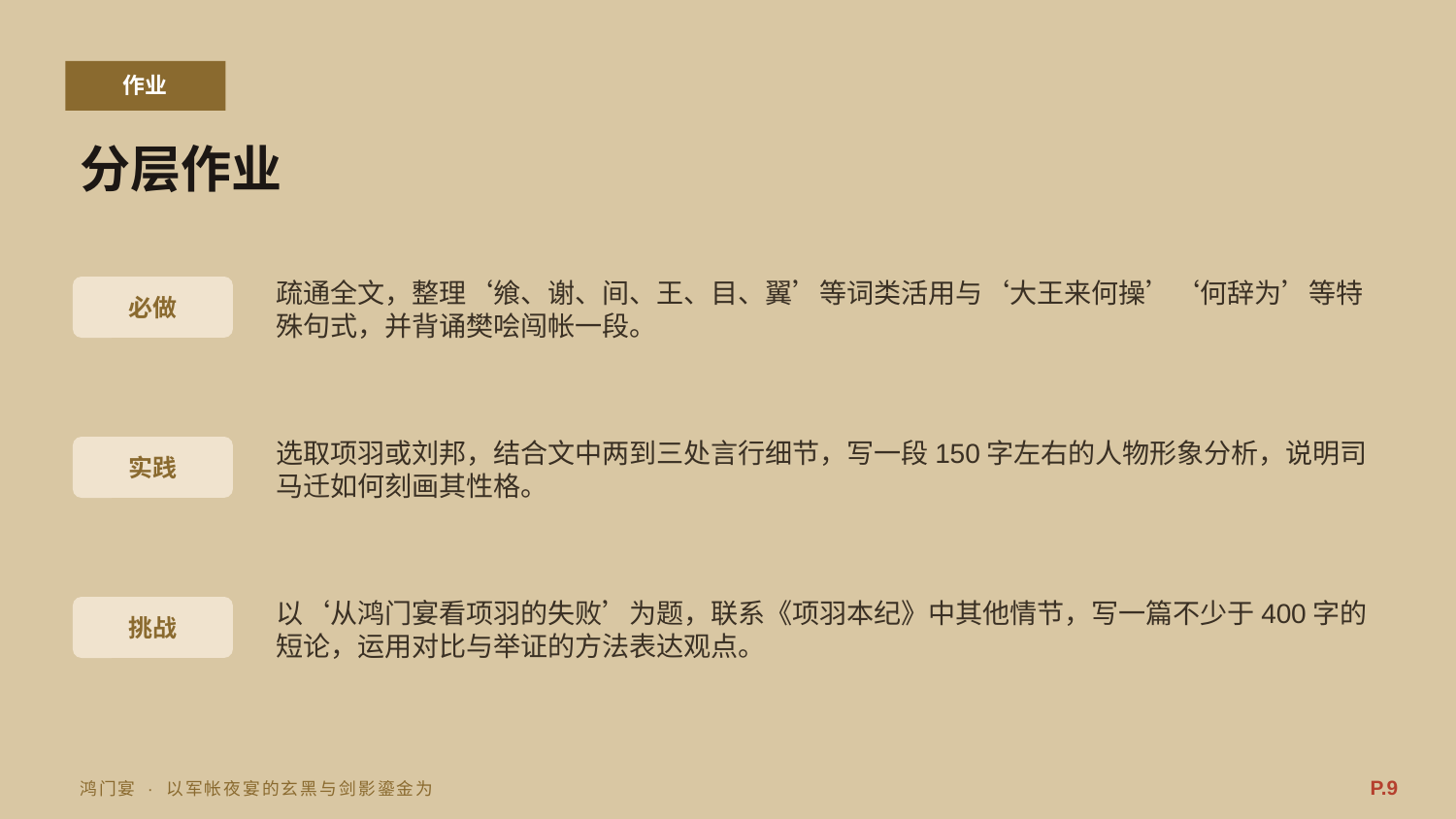

作业

分层作业
疏通全文，整理‘飨、谢、间、王、目、翼’等词类活用与‘大王来何操’‘何辞为’等特殊句式，并背诵樊哙闯帐一段。
必做

选取项羽或刘邦，结合文中两到三处言行细节，写一段150字左右的人物形象分析，说明司马迁如何刻画其性格。
实践

以‘从鸿门宴看项羽的失败’为题，联系《项羽本纪》中其他情节，写一篇不少于400字的短论，运用对比与举证的方法表达观点。
挑战

P.9
鸿门宴 · 以军帐夜宴的玄黑与剑影鎏金为